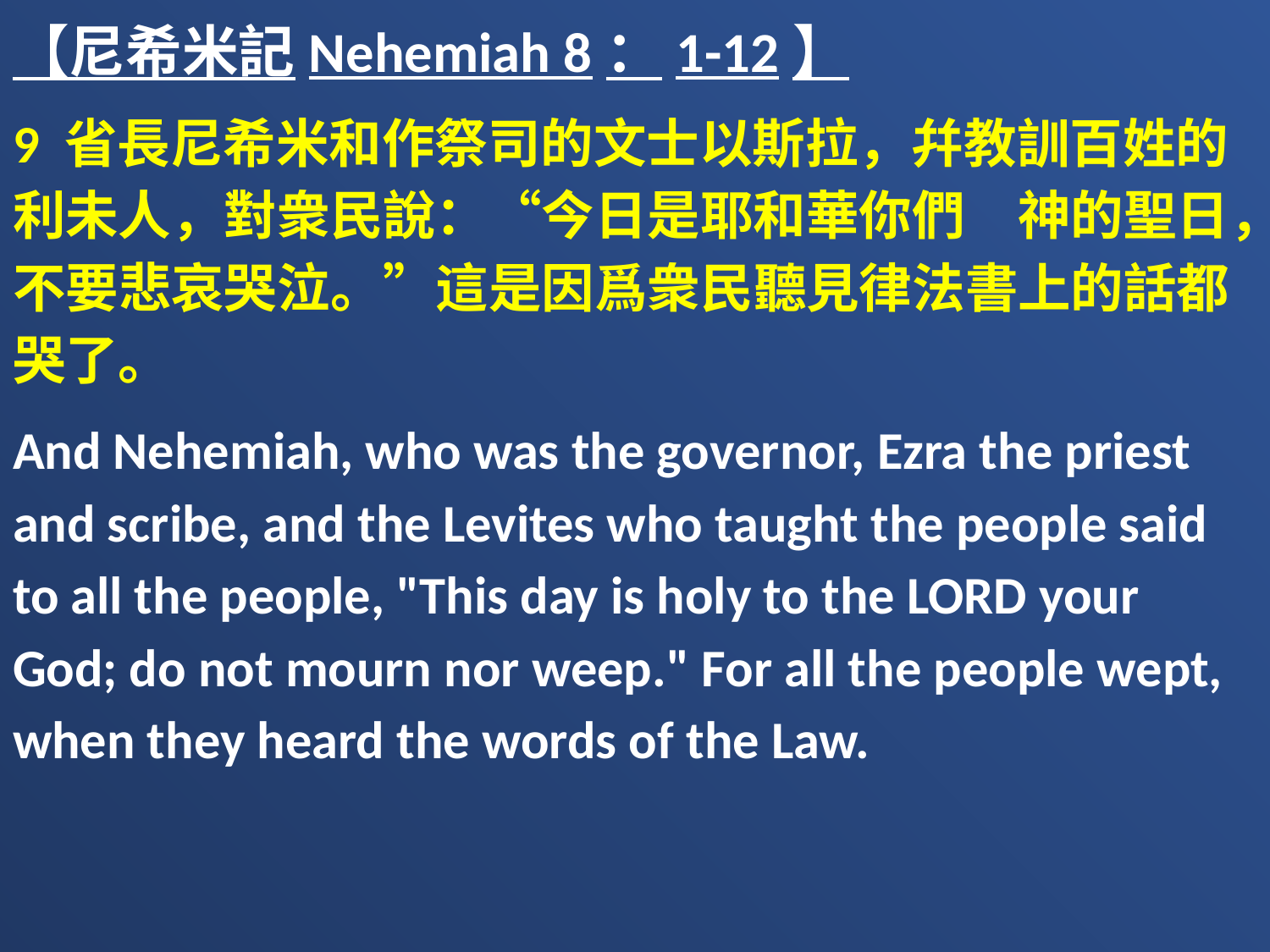

【尼希米記Nehemiah 8：1-12】
9 省長尼希米和作祭司的文士以斯拉，幷教訓百姓的利未人，對衆民說：“今日是耶和華你們　神的聖日，不要悲哀哭泣。”這是因爲衆民聽見律法書上的話都哭了。
And Nehemiah, who was the governor, Ezra the priest and scribe, and the Levites who taught the people said to all the people, "This day is holy to the LORD your God; do not mourn nor weep." For all the people wept, when they heard the words of the Law.